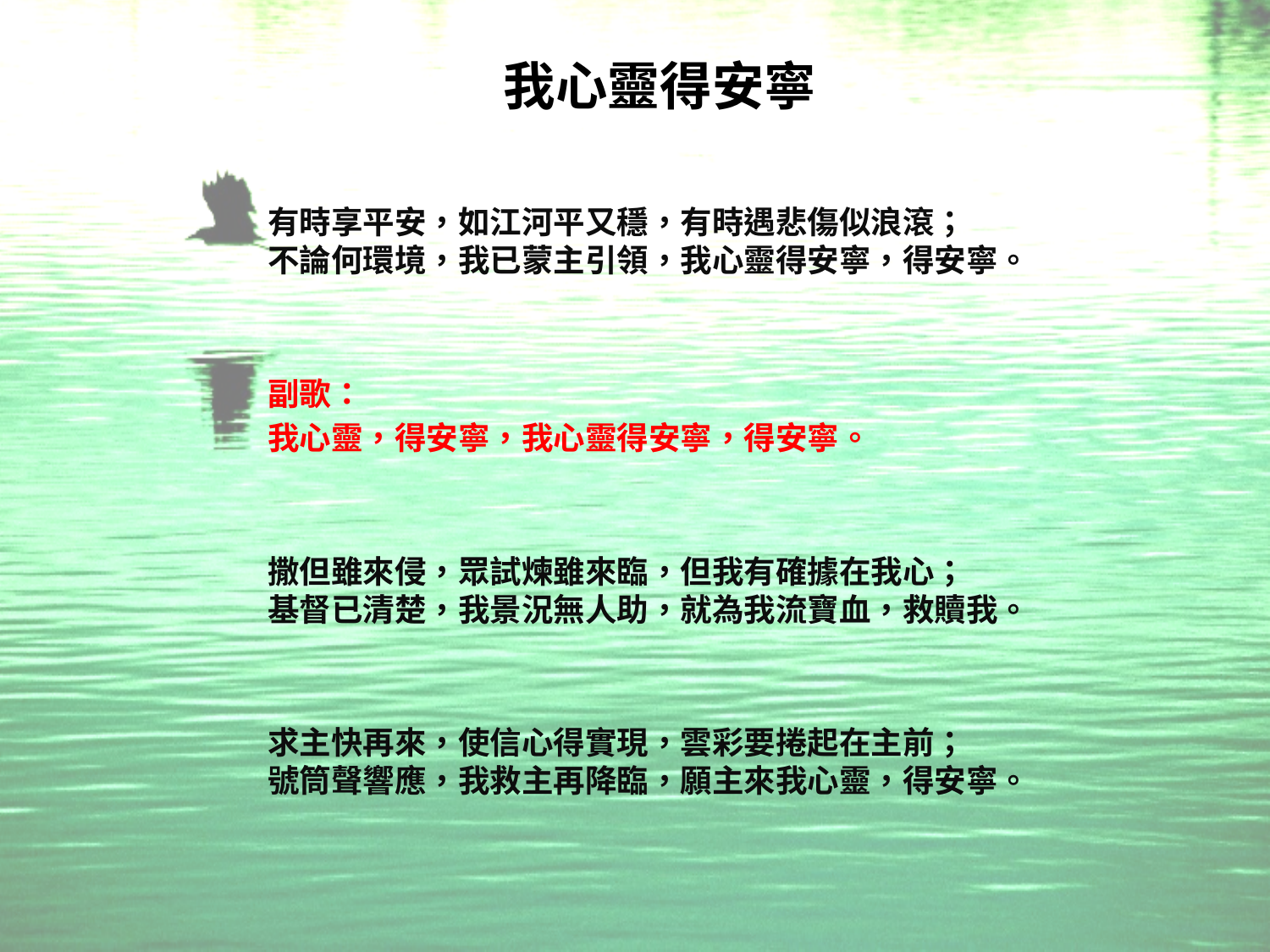

# 我心靈得安寧
有時享平安，如江河平又穩，有時遇悲傷似浪滾；
不論何環境，我已蒙主引領，我心靈得安寧，得安寧。

副歌：
我心靈，得安寧，我心靈得安寧，得安寧。

撒但雖來侵，眾試煉雖來臨，但我有確據在我心；
基督已清楚，我景況無人助，就為我流寶血，救贖我。

求主快再來，使信心得實現，雲彩要捲起在主前；
號筒聲響應，我救主再降臨，願主來我心靈，得安寧。